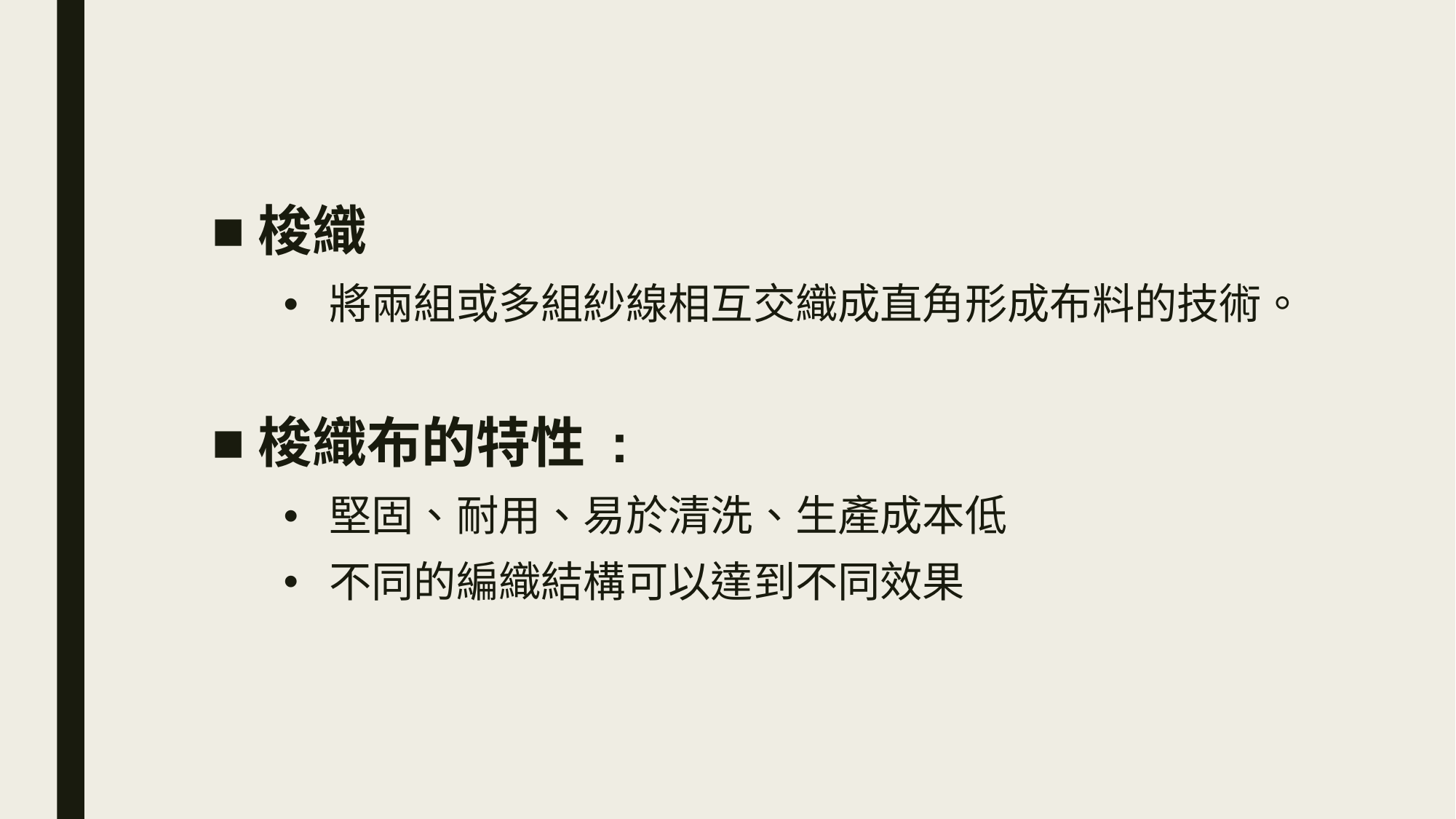

梭織
將兩組或多組紗線相互交織成直角形成布料的技術。

梭織布的特性 :
堅固、耐用、易於清洗、生產成本低
不同的編織結構可以達到不同效果